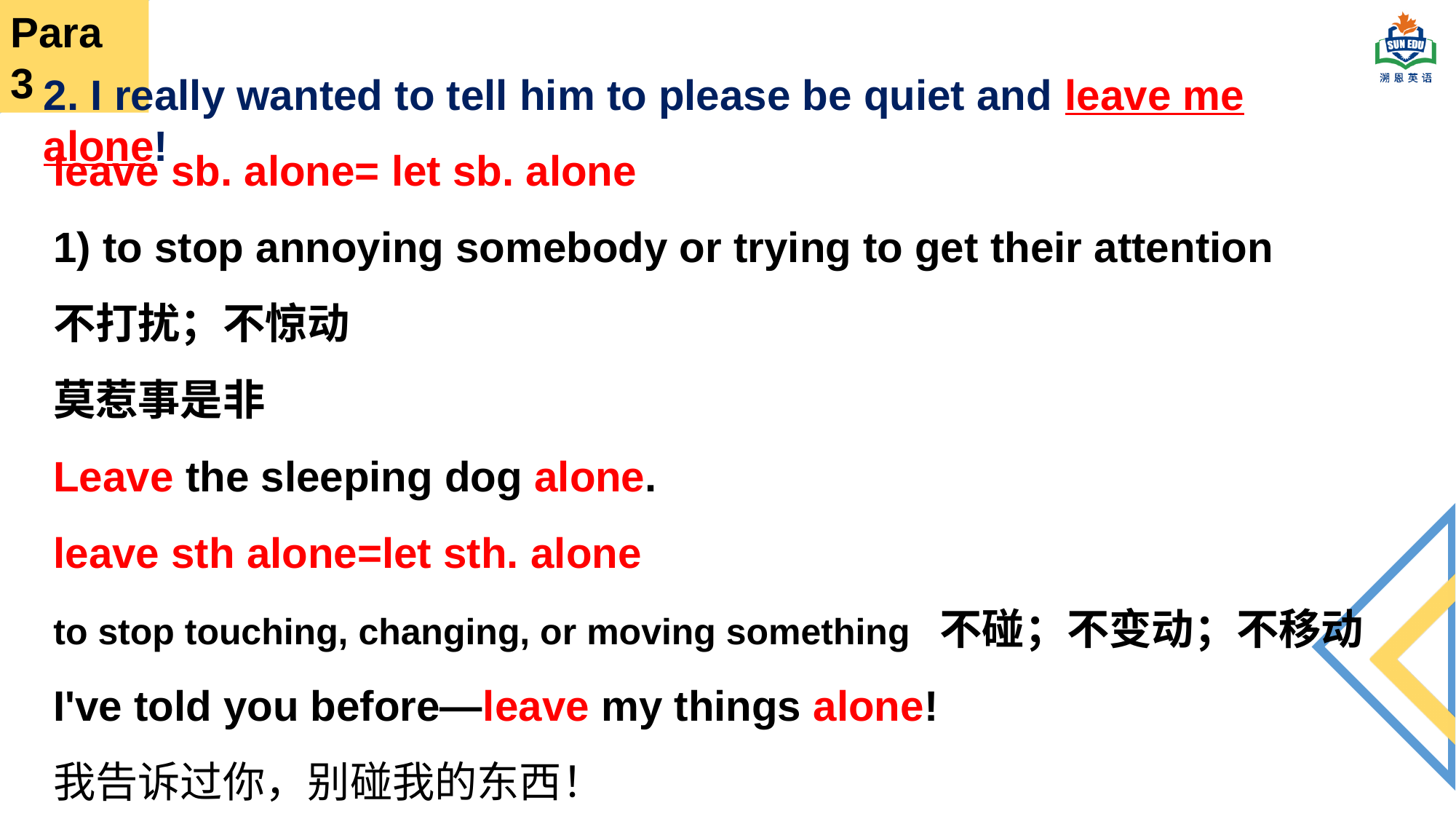

Para 3
2. I really wanted to tell him to please be quiet and leave me alone!
leave sb. alone= let sb. alone
1) to stop annoying somebody or trying to get their attention
不打扰；不惊动
莫惹事是非
Leave the sleeping dog alone.
leave sth alone=let sth. alone
to stop touching, changing, or moving something  不碰；不变动；不移动
I've told you before—leave my things alone!
我告诉过你，别碰我的东西！